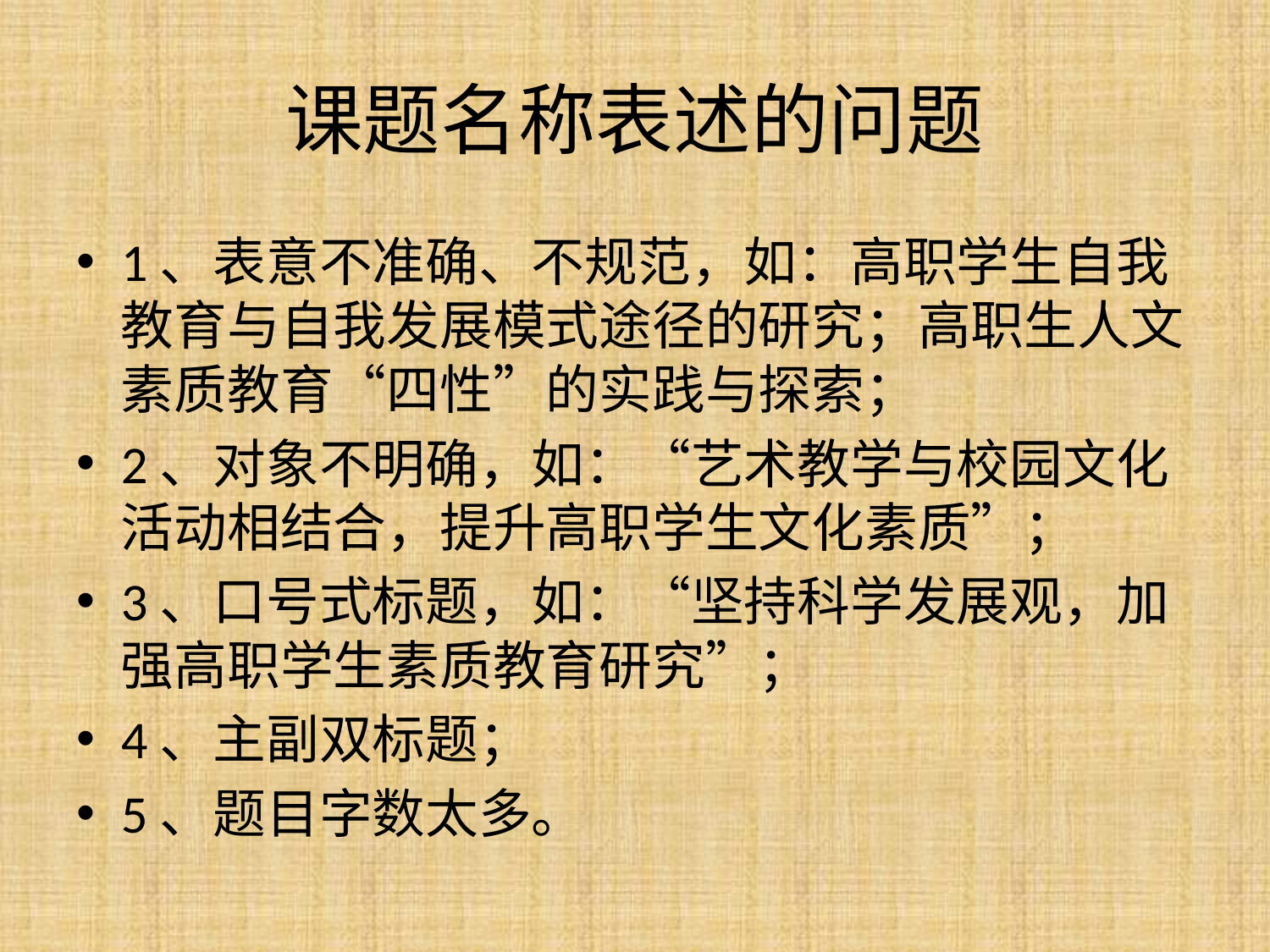

# 课题名称表述的问题
1、表意不准确、不规范，如：高职学生自我教育与自我发展模式途径的研究；高职生人文素质教育“四性”的实践与探索；
2、对象不明确，如：“艺术教学与校园文化活动相结合，提升高职学生文化素质”；
3、口号式标题，如：“坚持科学发展观，加强高职学生素质教育研究”；
4、主副双标题；
5、题目字数太多。